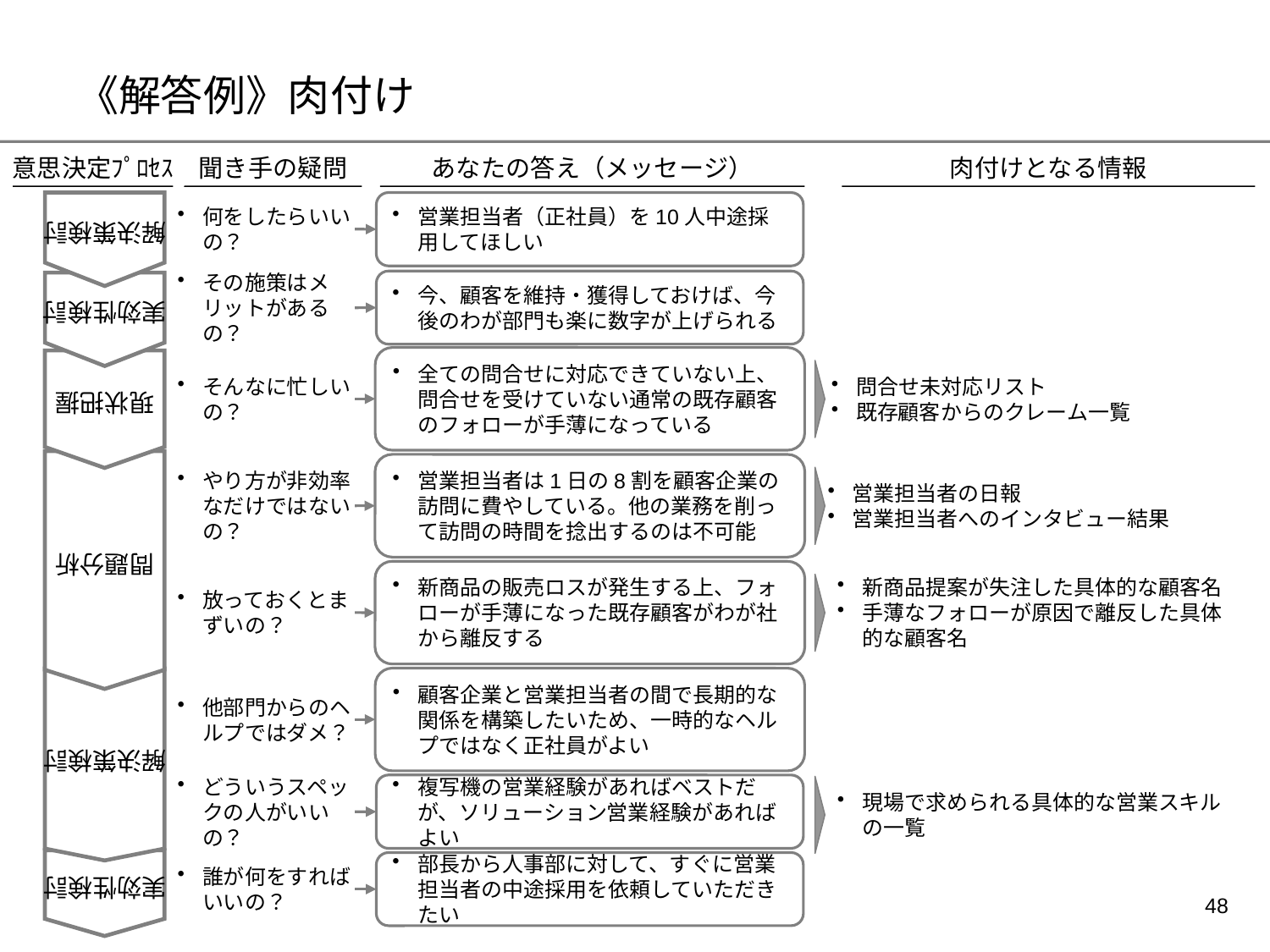

# 《解答例》肉付け
意思決定ﾌﾟﾛｾｽ

聞き手の疑問

あなたの答え（メッセージ）

肉付けとなる情報

解決策検討
実効性検討
現状把握
問題分析
解決策検討
実効性検討
営業担当者（正社員）を10人中途採用してほしい
何をしたらいいの？
その施策はメリットがあるの？
そんなに忙しいの？
やり方が非効率なだけではないの？
放っておくとまずいの？
他部門からのヘルプではダメ？
どういうスペックの人がいいの？
誰が何をすればいいの？
今、顧客を維持・獲得しておけば、今後のわが部門も楽に数字が上げられる
全ての問合せに対応できていない上、問合せを受けていない通常の既存顧客のフォローが手薄になっている
問合せ未対応リスト
既存顧客からのクレーム一覧

営業担当者は1日の8割を顧客企業の訪問に費やしている。他の業務を削って訪問の時間を捻出するのは不可能
営業担当者の日報
営業担当者へのインタビュー結果

新商品の販売ロスが発生する上、フォローが手薄になった既存顧客がわが社から離反する
新商品提案が失注した具体的な顧客名
手薄なフォローが原因で離反した具体的な顧客名

顧客企業と営業担当者の間で長期的な関係を構築したいため、一時的なヘルプではなく正社員がよい
複写機の営業経験があればベストだが、ソリューション営業経験があればよい
現場で求められる具体的な営業スキルの一覧

部長から人事部に対して、すぐに営業担当者の中途採用を依頼していただきたい
48